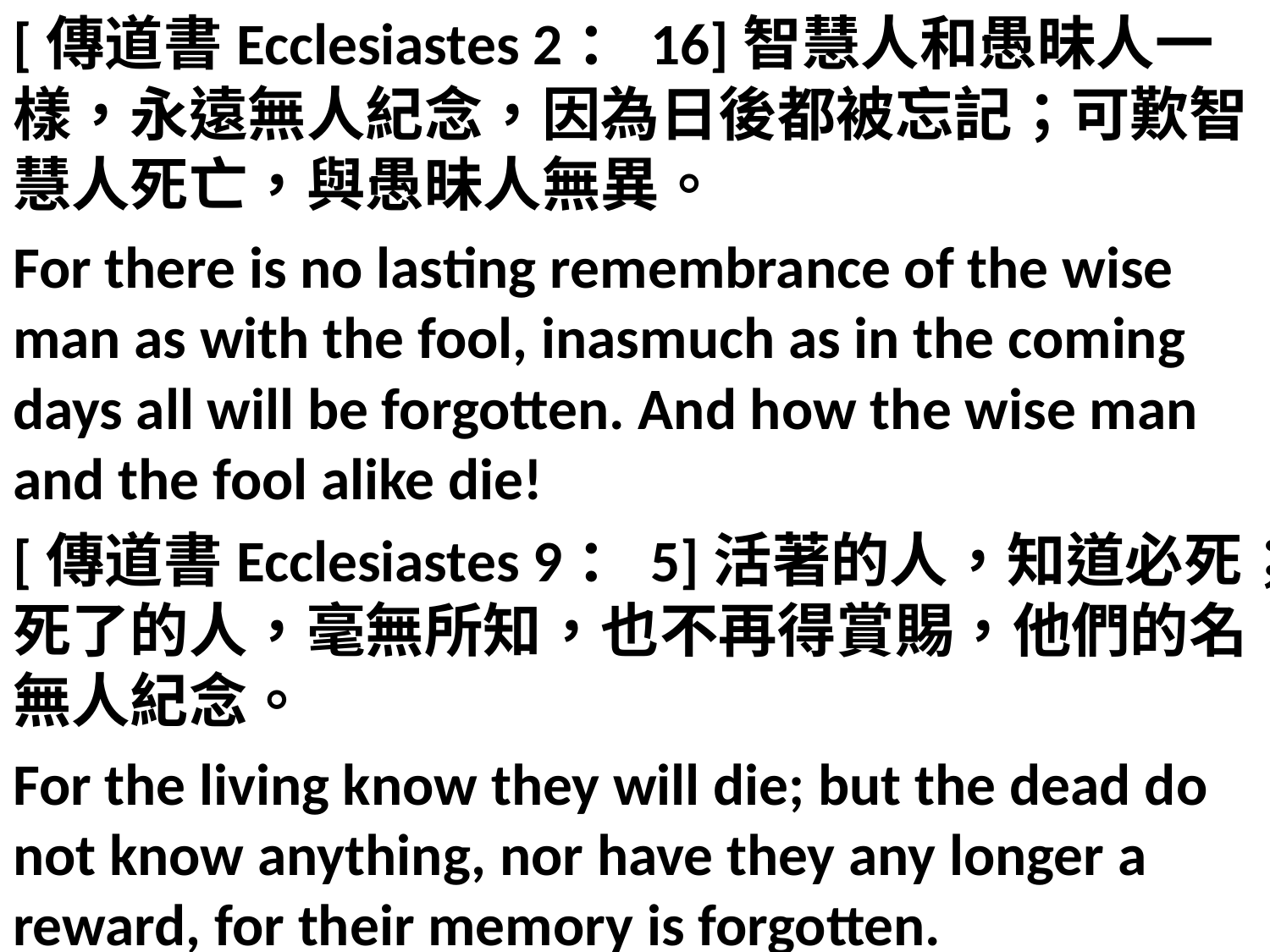

[傳道書Ecclesiastes 2：16]智慧人和愚昧人一樣，永遠無人紀念，因為日後都被忘記；可歎智慧人死亡，與愚昧人無異。
For there is no lasting remembrance of the wise man as with the fool, inasmuch as in the coming days all will be forgotten. And how the wise man and the fool alike die!
[傳道書Ecclesiastes 9：5]活著的人，知道必死；死了的人，毫無所知，也不再得賞賜，他們的名無人紀念。
For the living know they will die; but the dead do not know anything, nor have they any longer a reward, for their memory is forgotten.